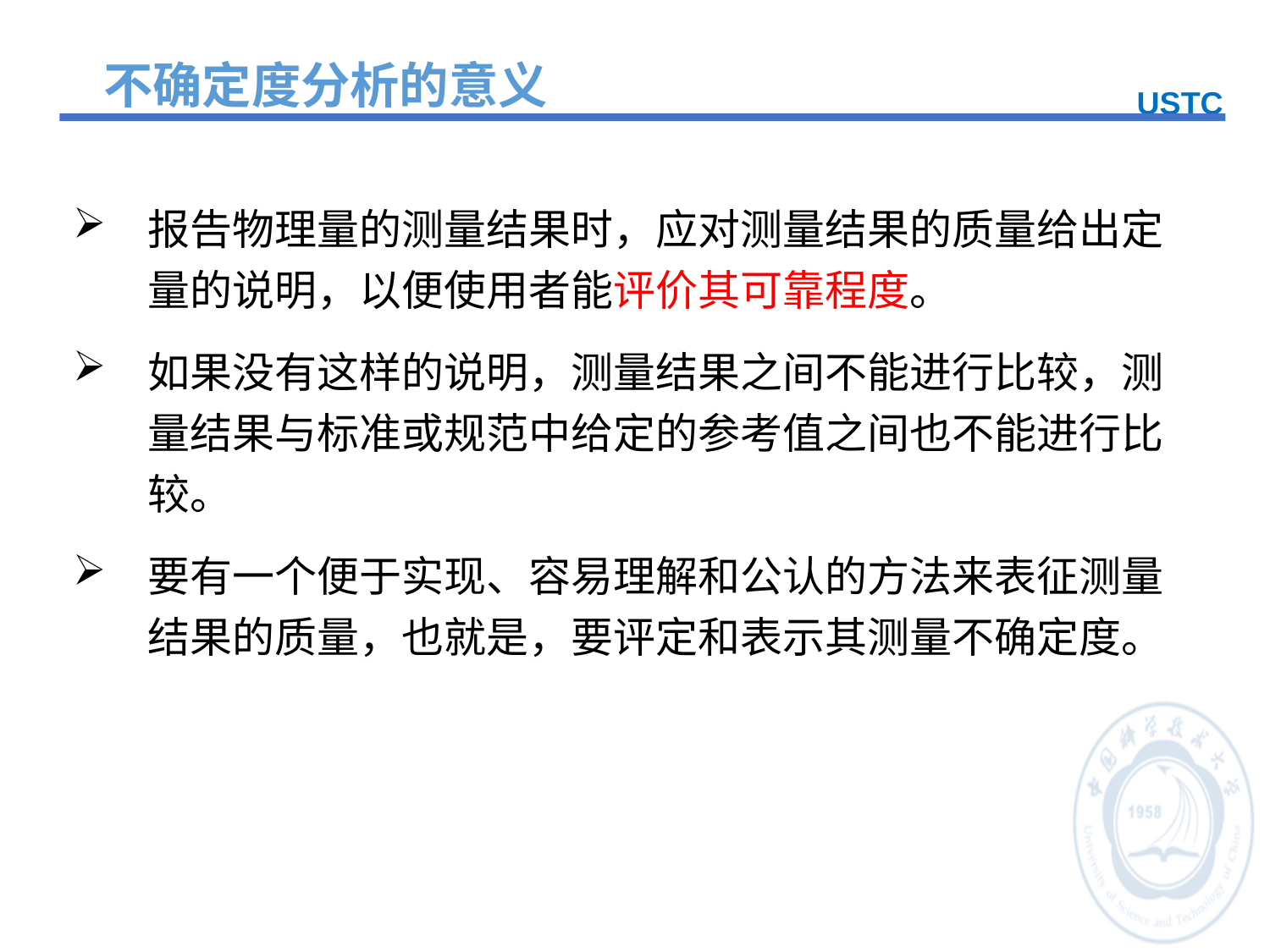

不确定度分析的意义
USTC

报告物理量的测量结果时，应对测量结果的质量给出定量的说明，以便使用者能评价其可靠程度。
如果没有这样的说明，测量结果之间不能进行比较，测量结果与标准或规范中给定的参考值之间也不能进行比较。
要有一个便于实现、容易理解和公认的方法来表征测量结果的质量，也就是，要评定和表示其测量不确定度。